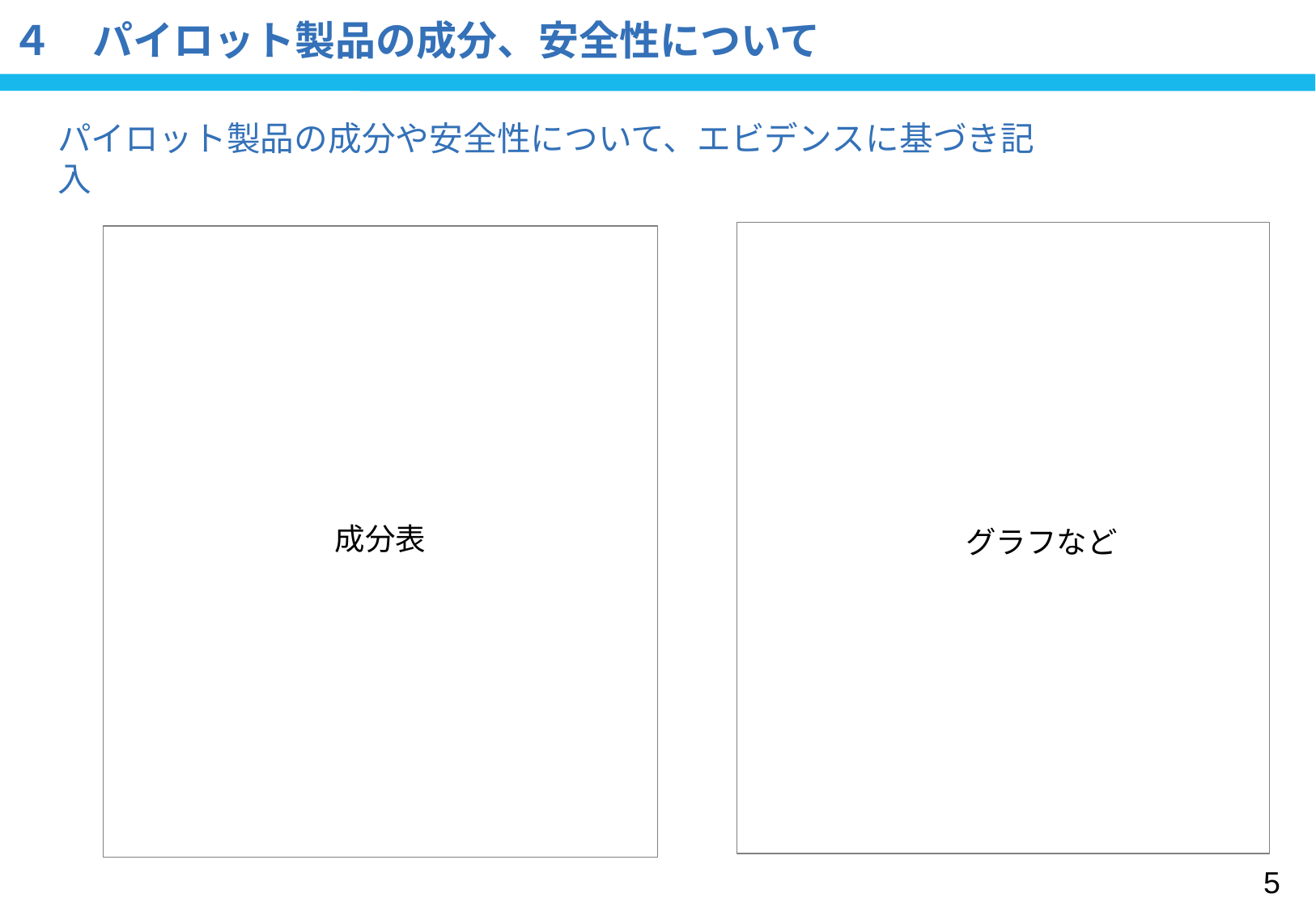

４　パイロット製品の成分、安全性について
パイロット製品の成分や安全性について、エビデンスに基づき記入

成分表
グラフなど